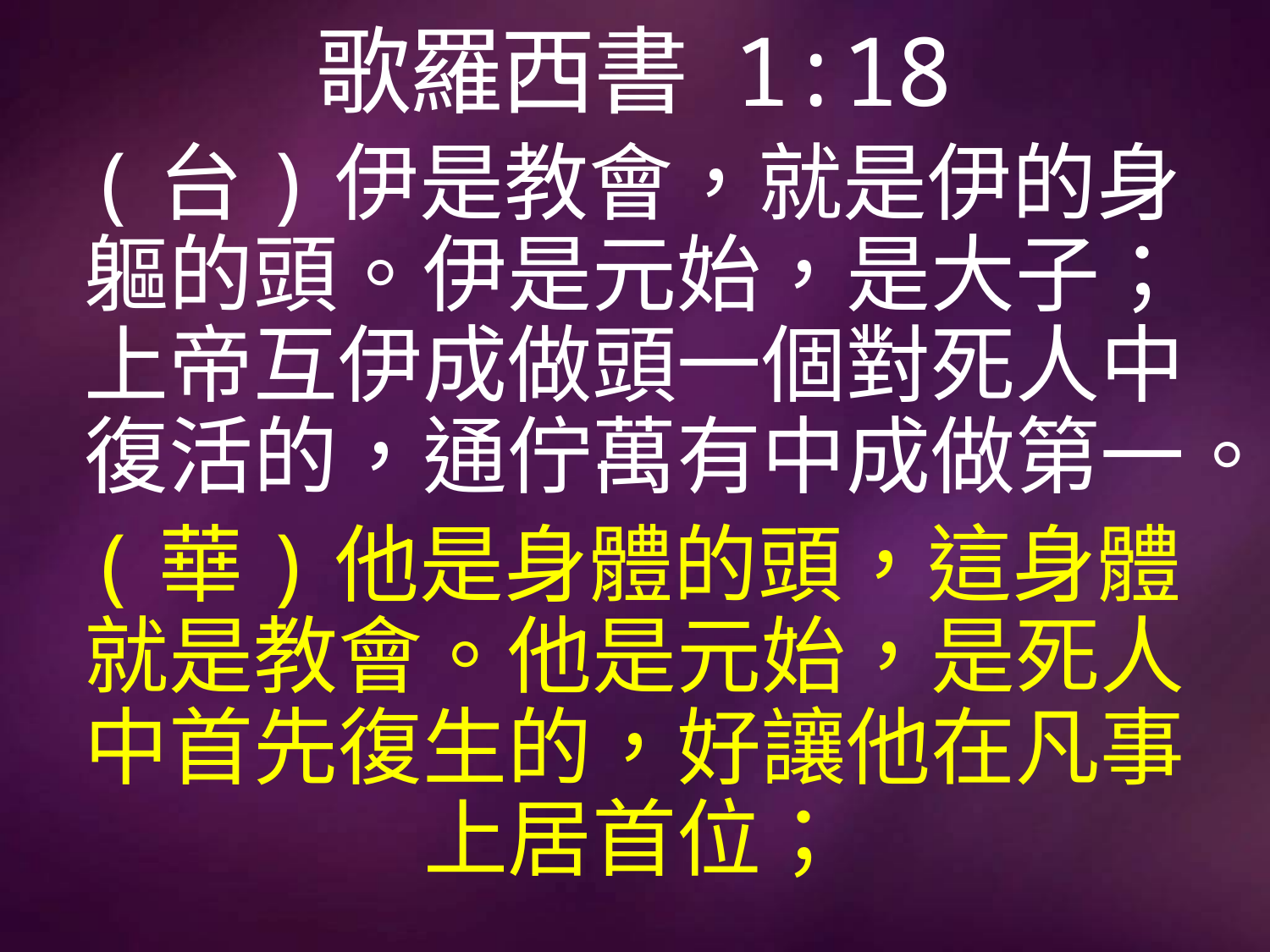

# 歌羅西書 1:18
(台)伊是教會，就是伊的身軀的頭。伊是元始，是大子； 上帝互伊成做頭一個對死人中復活的，通佇萬有中成做第一。
(華)他是身體的頭，這身體就是教會。他是元始，是死人中首先復生的，好讓他在凡事上居首位；